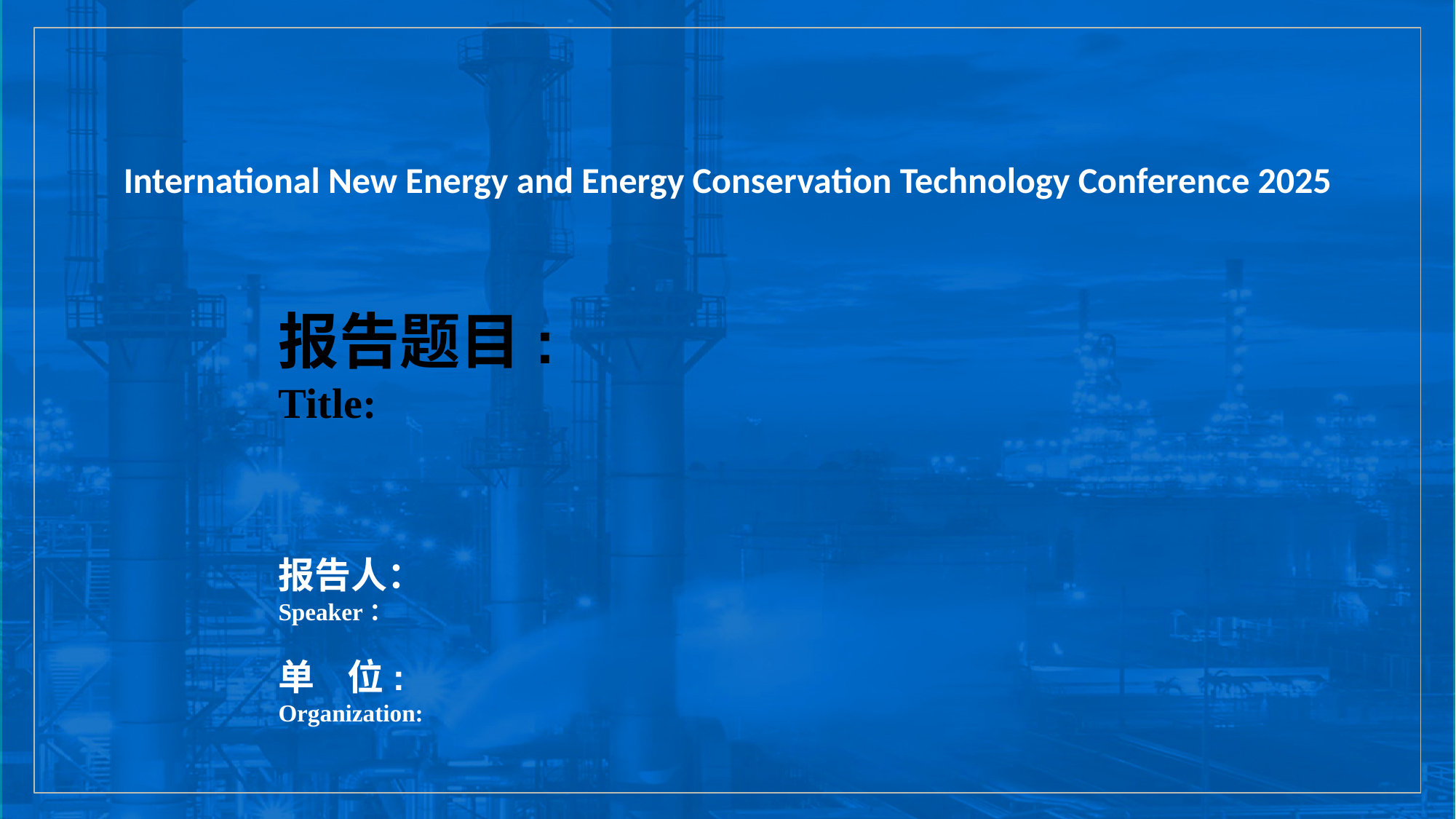

报告题目:
Title:
报告人：
Speaker：

单    位:
Organization: